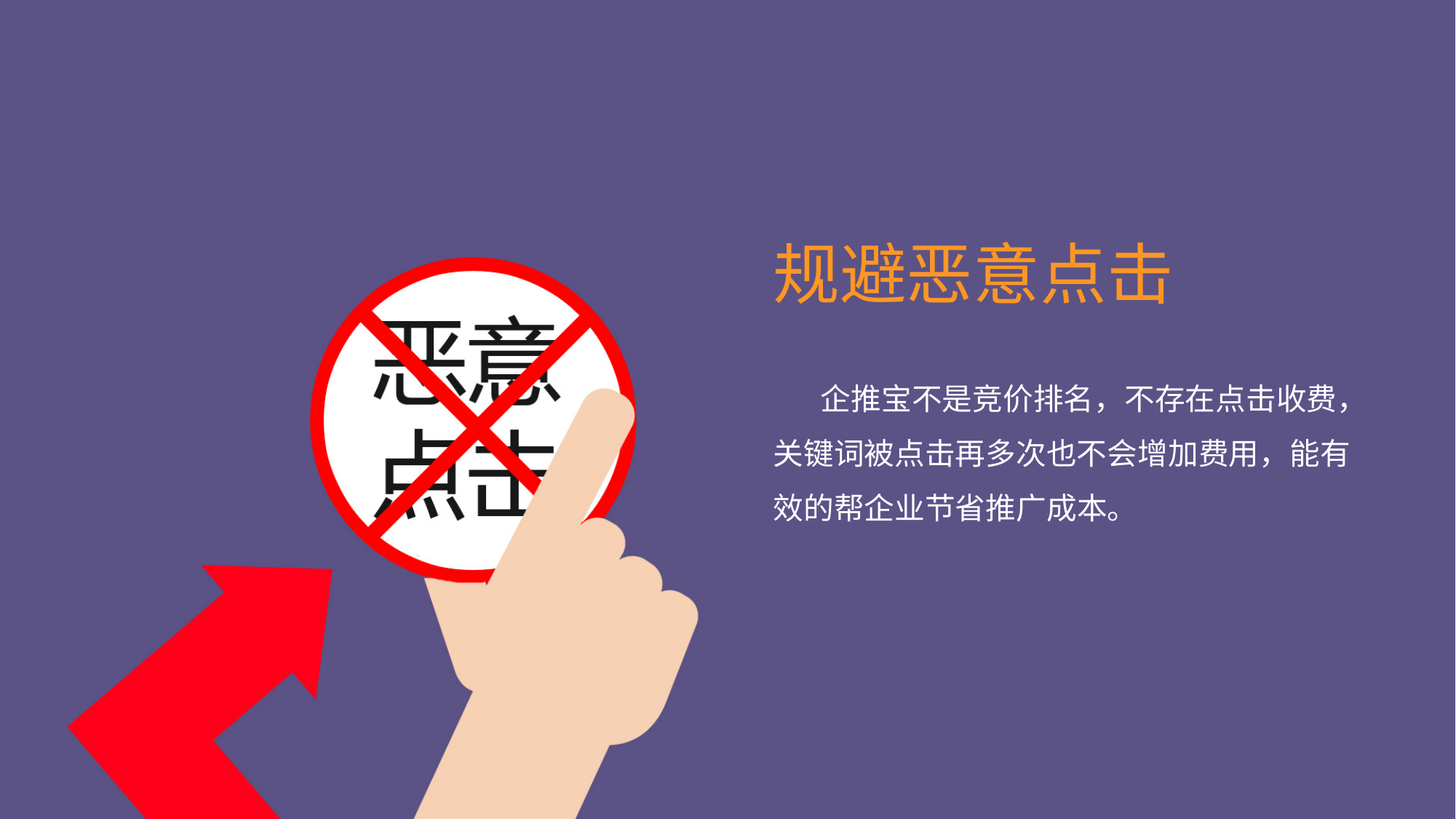

# 规避恶意点击
      企推宝不是竞价排名，不存在点击收费，关键词被点击再多次也不会增加费用，能有效的帮企业节省推广成本。